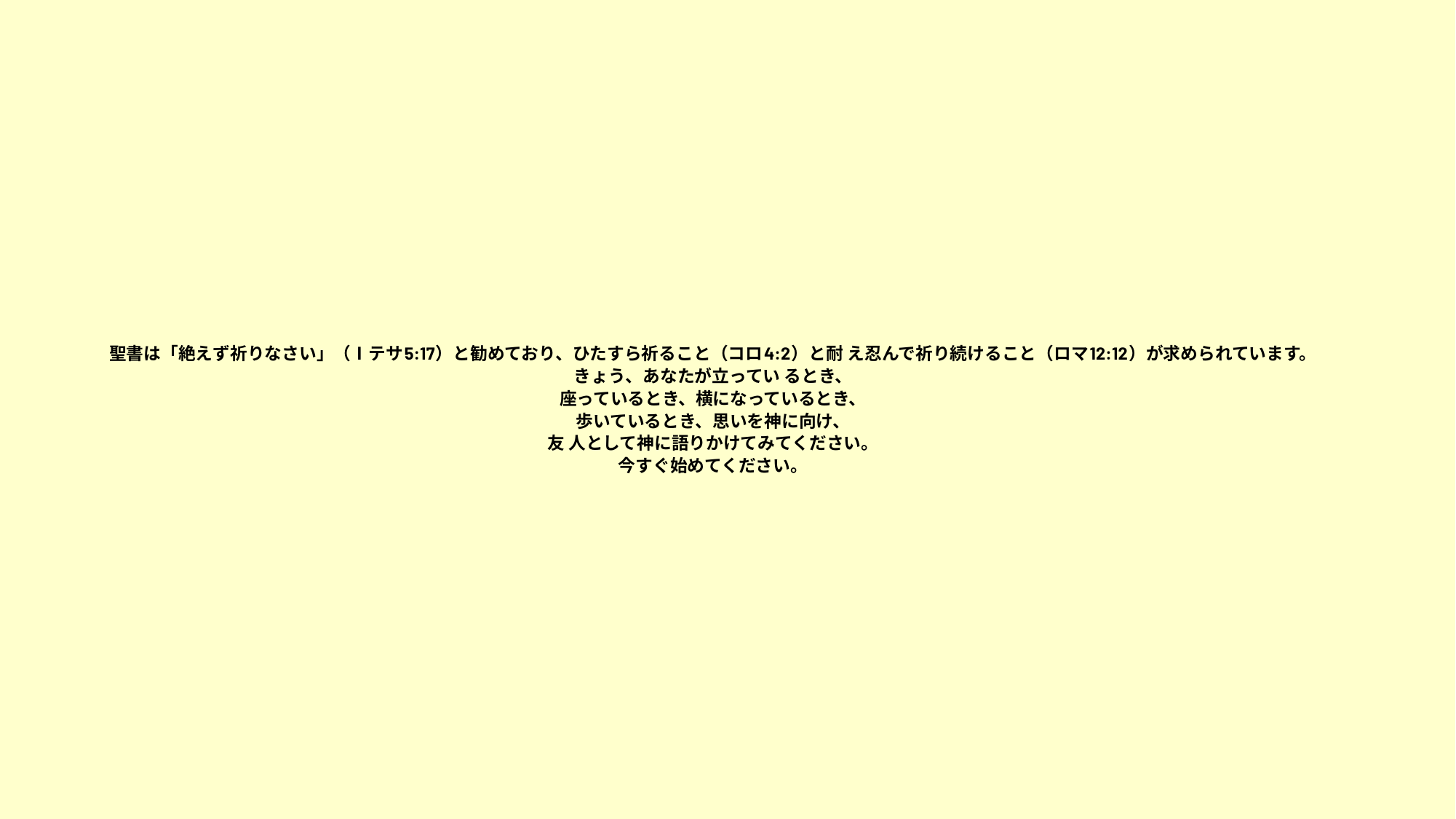

# 聖書は「絶えず祈りなさい」（Ⅰテサ5:17）と勧めており、ひたすら祈ること（コロ4:2）と耐 え忍んで祈り続けること（ロマ12:12）が求められています。 きょう、あなたが立ってい るとき、 座っているとき、横になっているとき、 歩いているとき、思いを神に向け、 友 人として神に語りかけてみてください。 今すぐ始めてください。